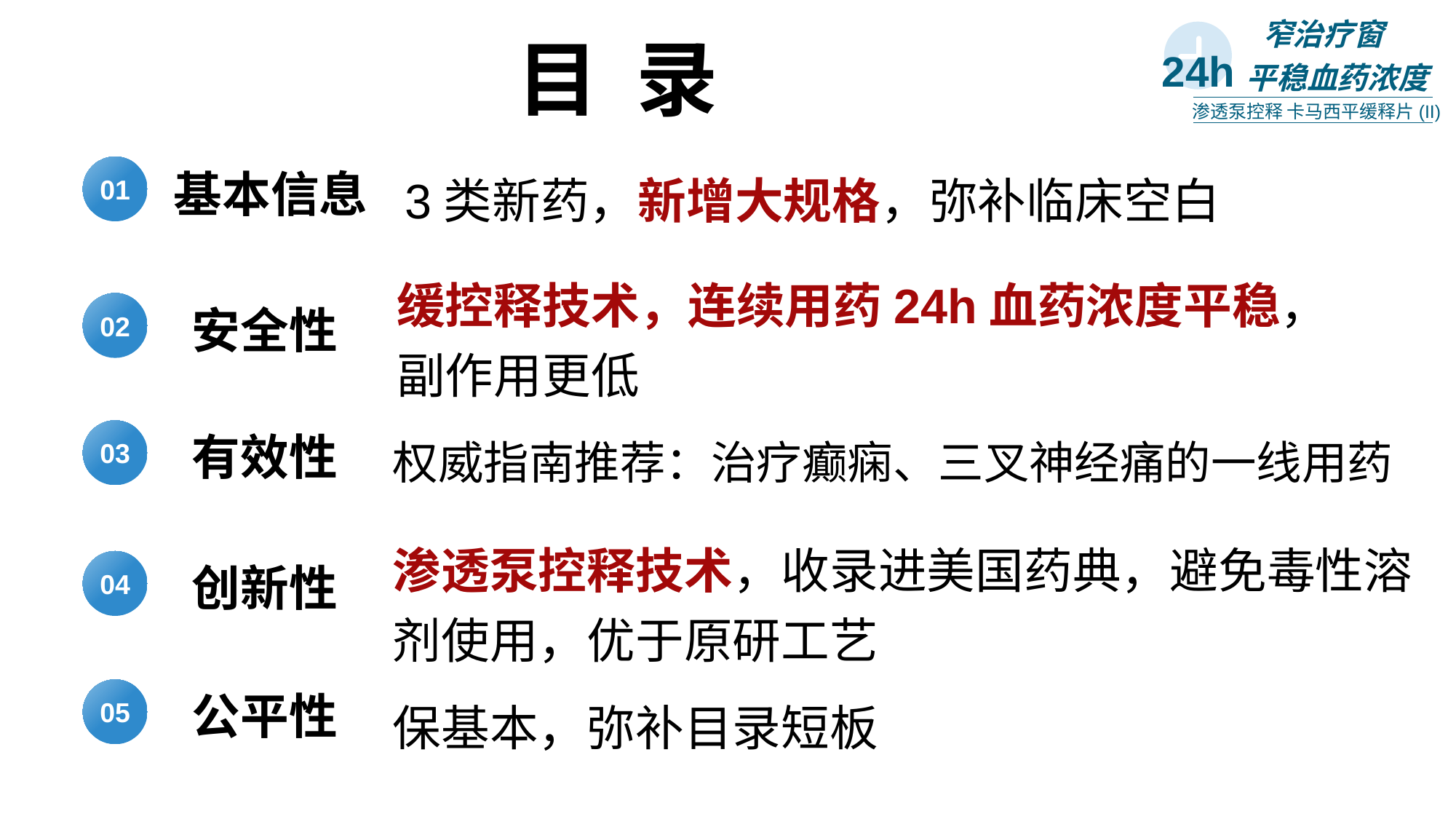

窄治疗窗
   平稳血药浓度

 24h
渗透泵控释 卡马西平缓释片(II)
目  录
3类新药，新增大规格，弥补临床空白
01
基本信息
缓控释技术，连续用药24h血药浓度平稳，
副作用更低
02
安全性
权威指南推荐：治疗癫痫、三叉神经痛的一线用药
03
有效性
渗透泵控释技术，收录进美国药典，避免毒性溶剂使用，优于原研工艺
04
创新性
保基本，弥补目录短板
05
公平性